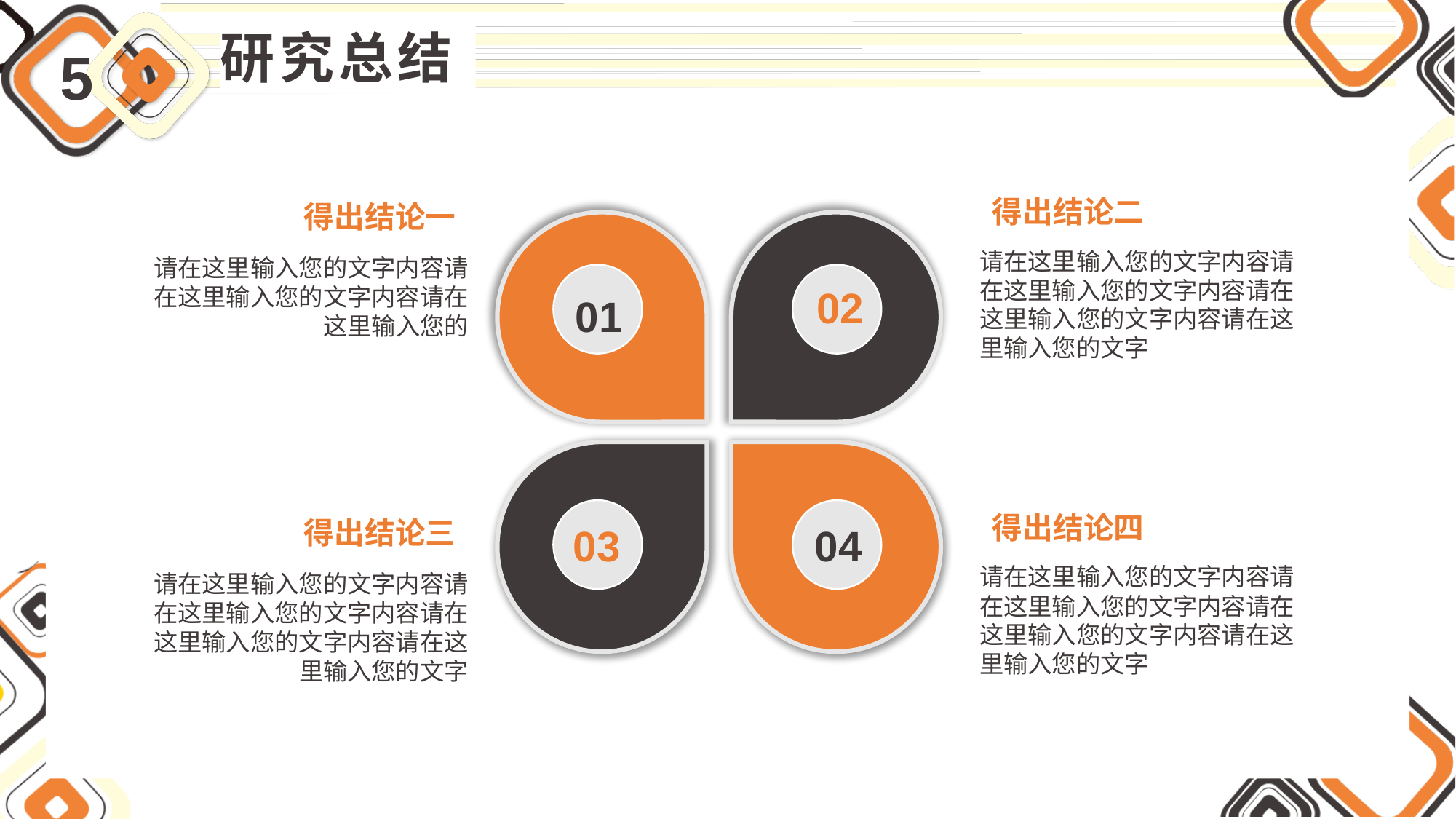

研究总结
5
得出结论二
得出结论一

请在这里输入您的文字内容请在这里输入您的文字内容请在这里输入您的文字内容请在这里输入您的文字
请在这里输入您的文字内容请在这里输入您的文字内容请在这里输入您的

02
01

得出结论四
得出结论三
03
04
请在这里输入您的文字内容请在这里输入您的文字内容请在这里输入您的文字内容请在这里输入您的文字
请在这里输入您的文字内容请在这里输入您的文字内容请在这里输入您的文字内容请在这里输入您的文字